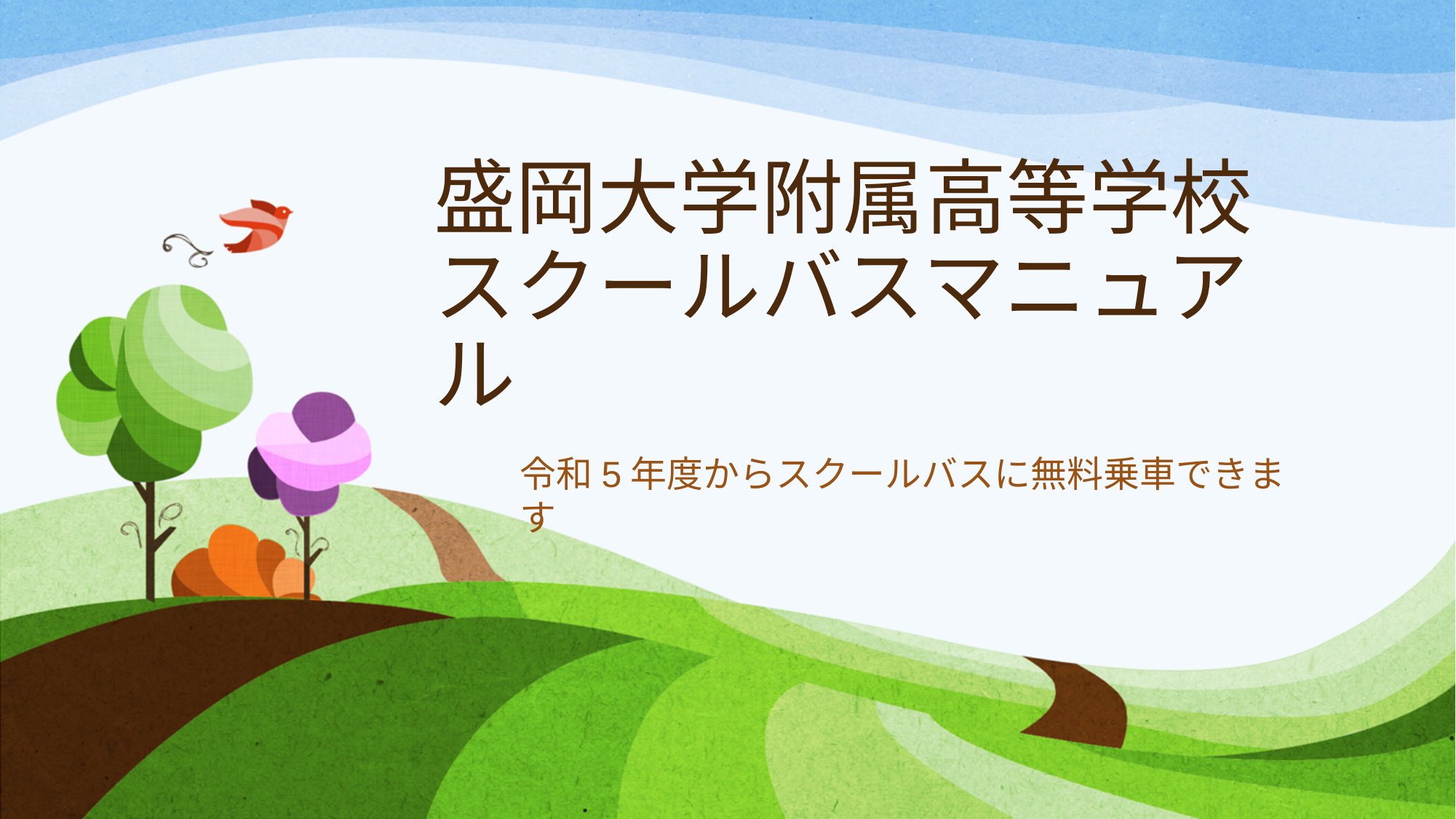

# 盛岡大学附属高等学校 スクールバスマニュアル
令和5年度からスクールバスに無料乗車できます